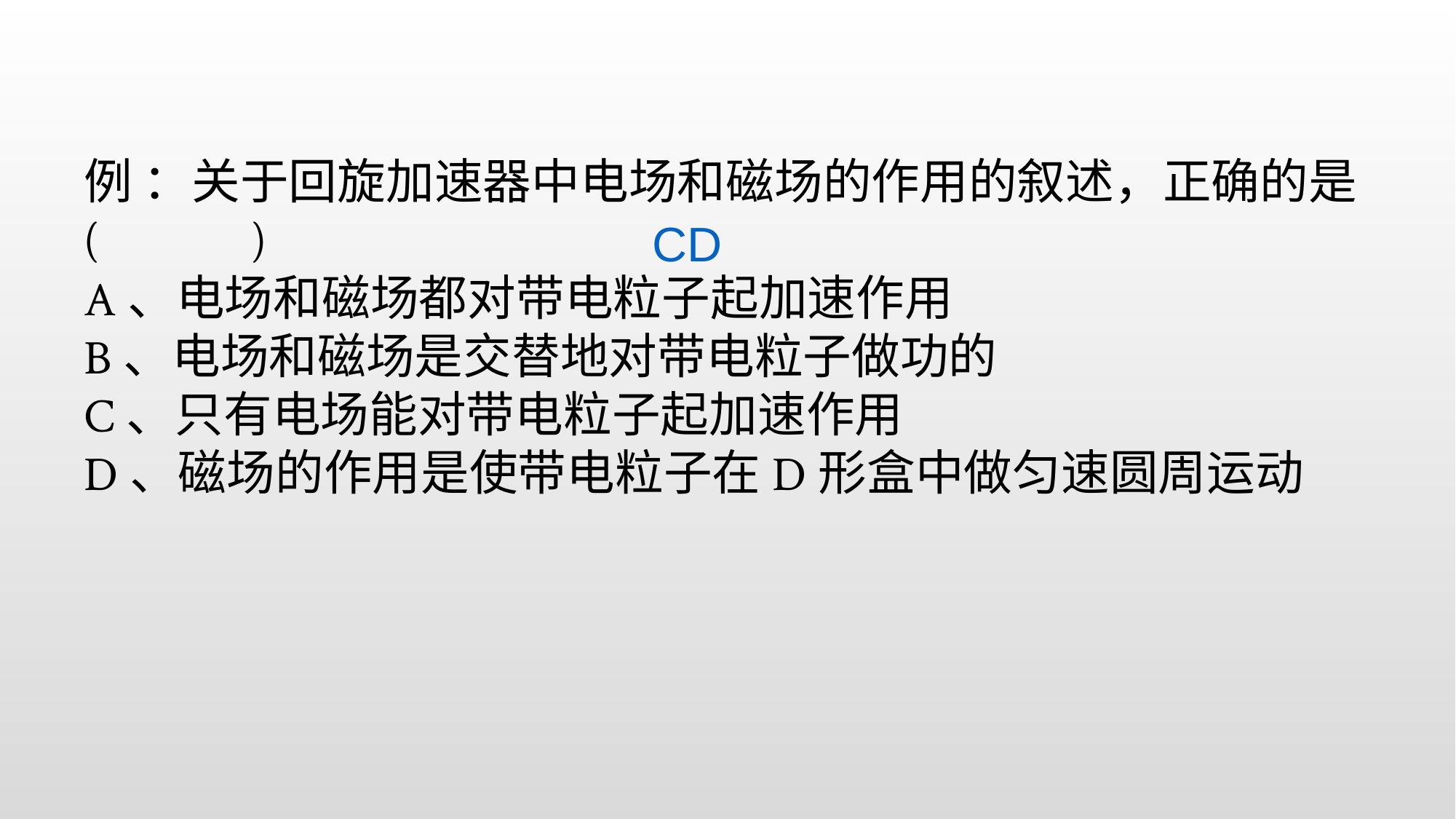

例 ：关于回旋加速器中电场和磁场的作用的叙述，正确的是(              )
A、电场和磁场都对带电粒子起加速作用
B、电场和磁场是交替地对带电粒子做功的
C、只有电场能对带电粒子起加速作用
D、磁场的作用是使带电粒子在D形盒中做匀速圆周运动
CD